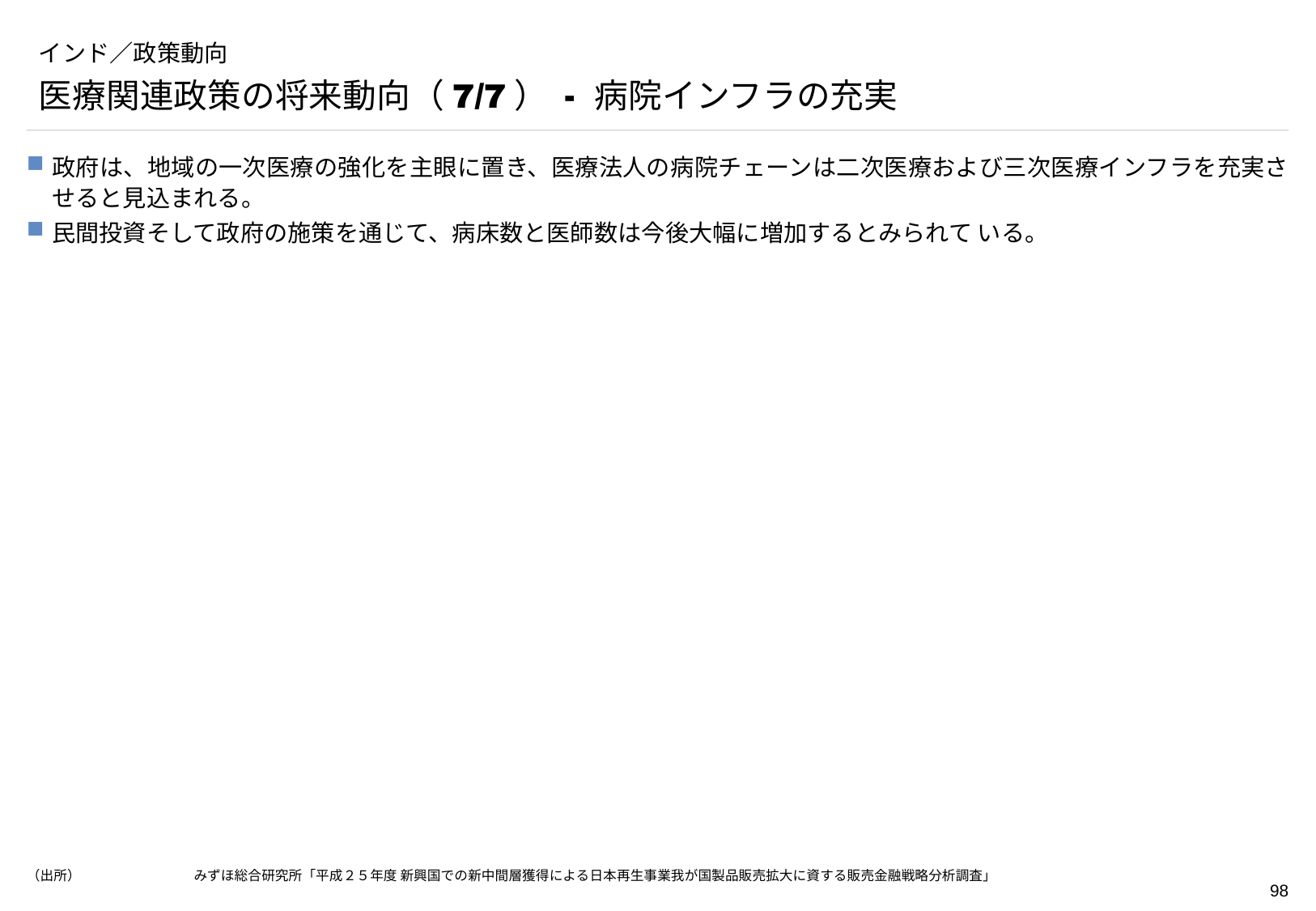

# インド／政策動向
医療関連政策の将来動向（7/7） - 病院インフラの充実
政府は、地域の一次医療の強化を主眼に置き、医療法人の病院チェーンは二次医療および三次医療インフラを充実させると見込まれる。
民間投資そして政府の施策を通じて、病床数と医師数は今後大幅に増加するとみられて いる。
（出所）	みずほ総合研究所「平成２５年度 新興国での新中間層獲得による日本再生事業我が国製品販売拡大に資する販売金融戦略分析調査」